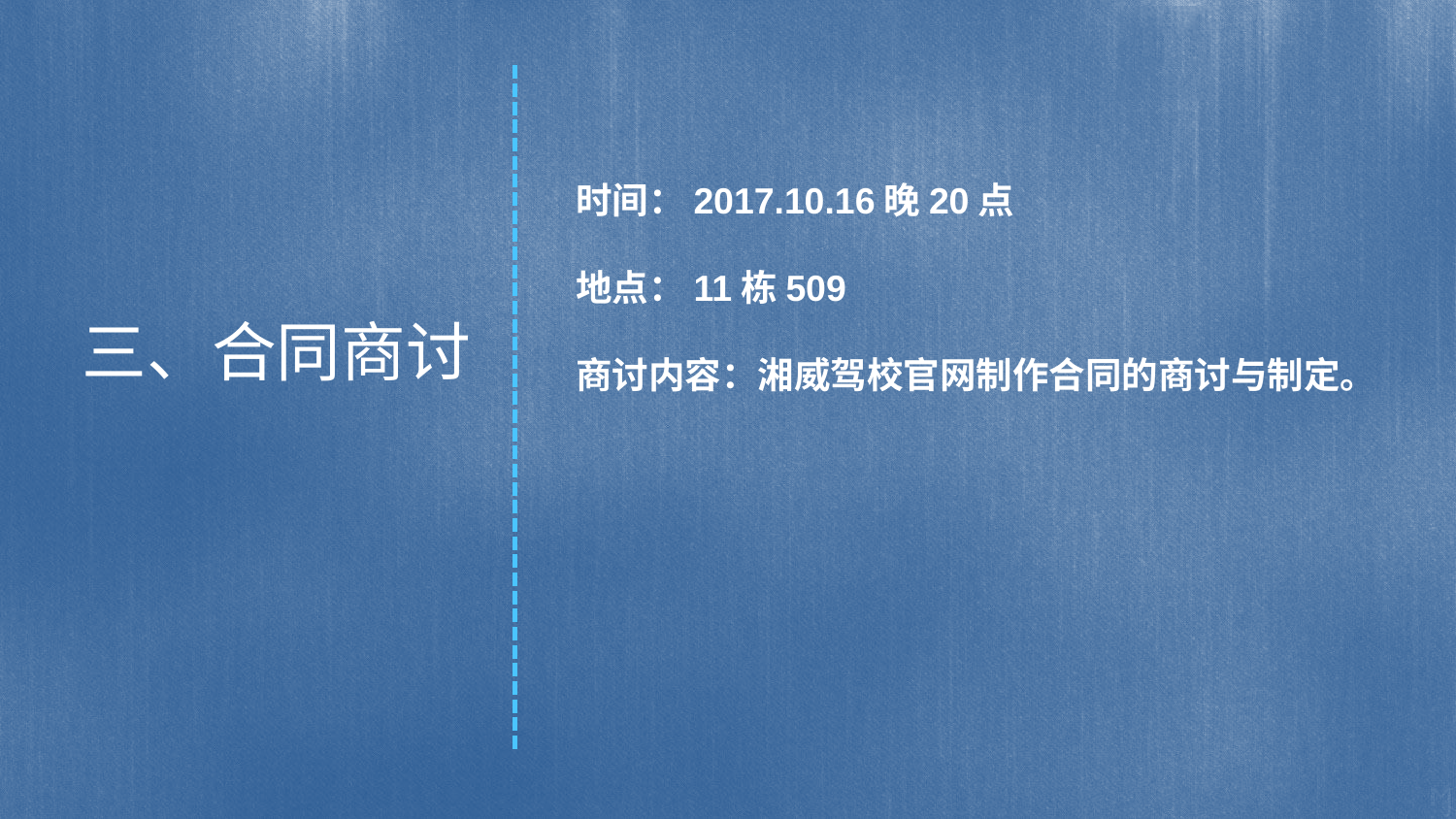

时间：2017.10.16晚20点

地点：11栋509

商讨内容：湘威驾校官网制作合同的商讨与制定。
三、合同商讨